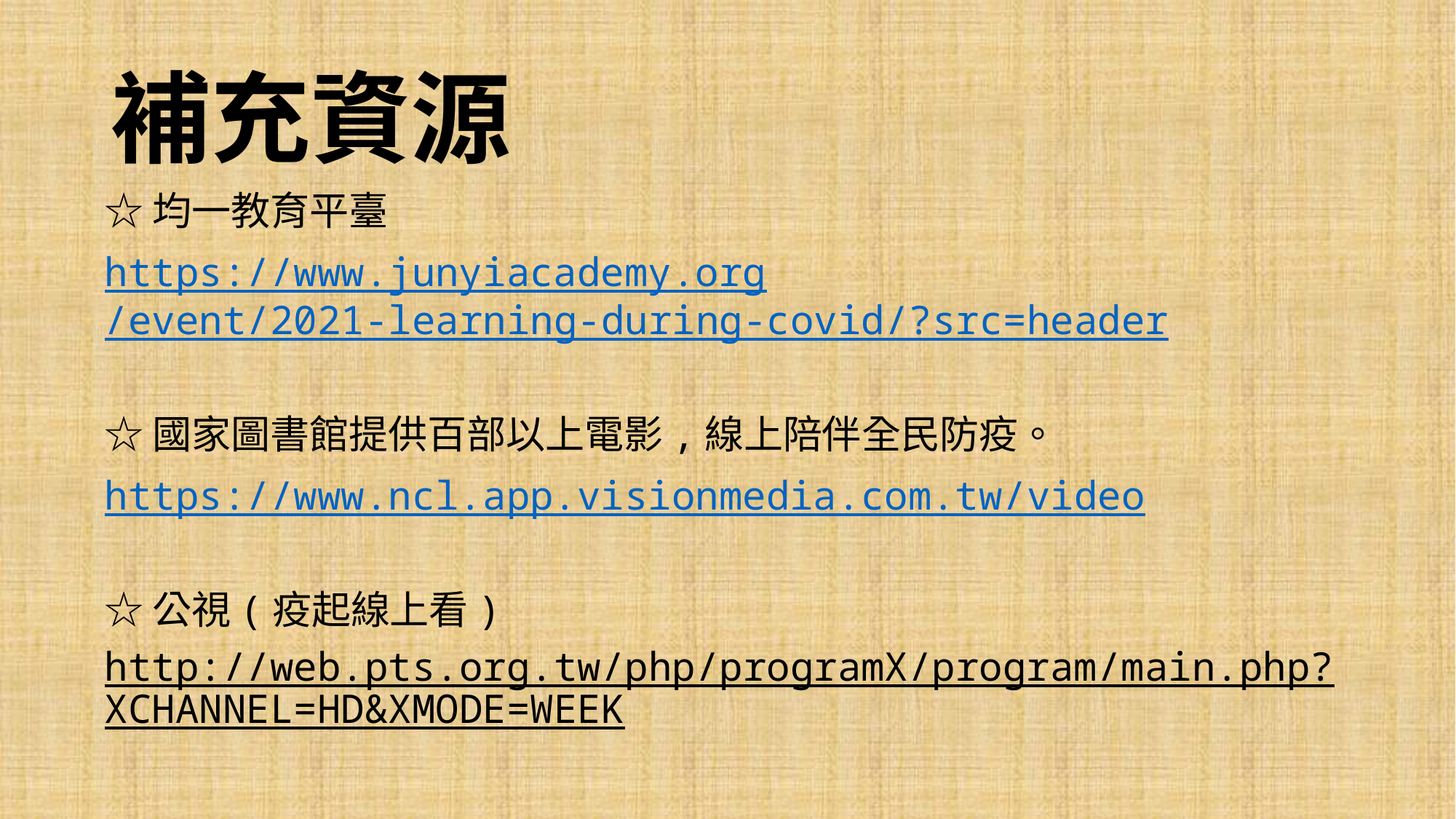

# 補充資源
☆均一教育平臺
https://www.junyiacademy.org/event/2021-learning-during-covid/?src=header

☆國家圖書館提供百部以上電影,線上陪伴全民防疫。
https://www.ncl.app.visionmedia.com.tw/video

☆公視(疫起線上看)
http://web.pts.org.tw/php/programX/program/main.php?XCHANNEL=HD&XMODE=WEEK